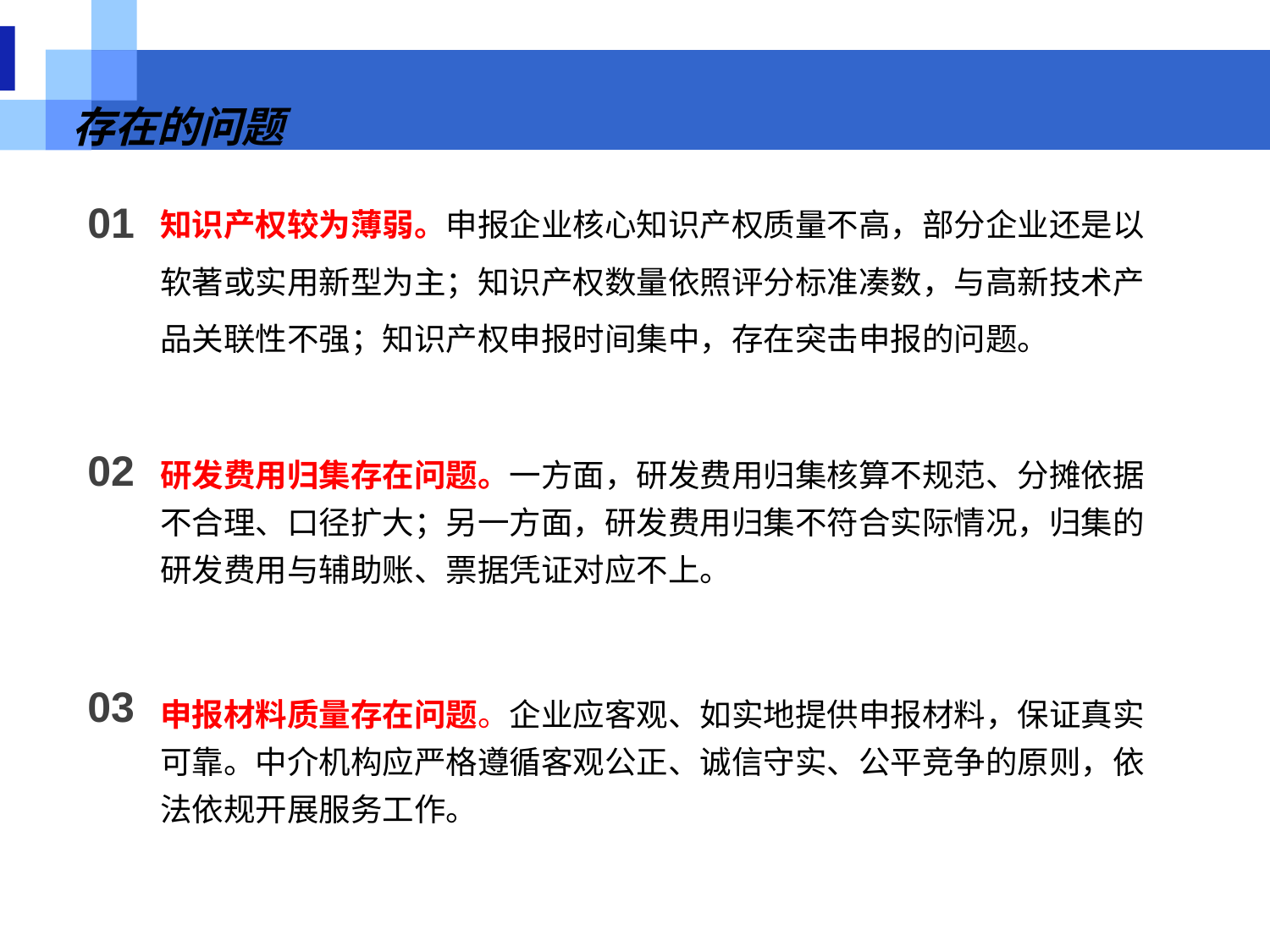

存在的问题
知识产权较为薄弱。申报企业核心知识产权质量不高，部分企业还是以软著或实用新型为主；知识产权数量依照评分标准凑数，与高新技术产品关联性不强；知识产权申报时间集中，存在突击申报的问题。
01
02
研发费用归集存在问题。一方面，研发费用归集核算不规范、分摊依据不合理、口径扩大；另一方面，研发费用归集不符合实际情况，归集的研发费用与辅助账、票据凭证对应不上。
03
申报材料质量存在问题。企业应客观、如实地提供申报材料，保证真实可靠。中介机构应严格遵循客观公正、诚信守实、公平竞争的原则，依法依规开展服务工作。